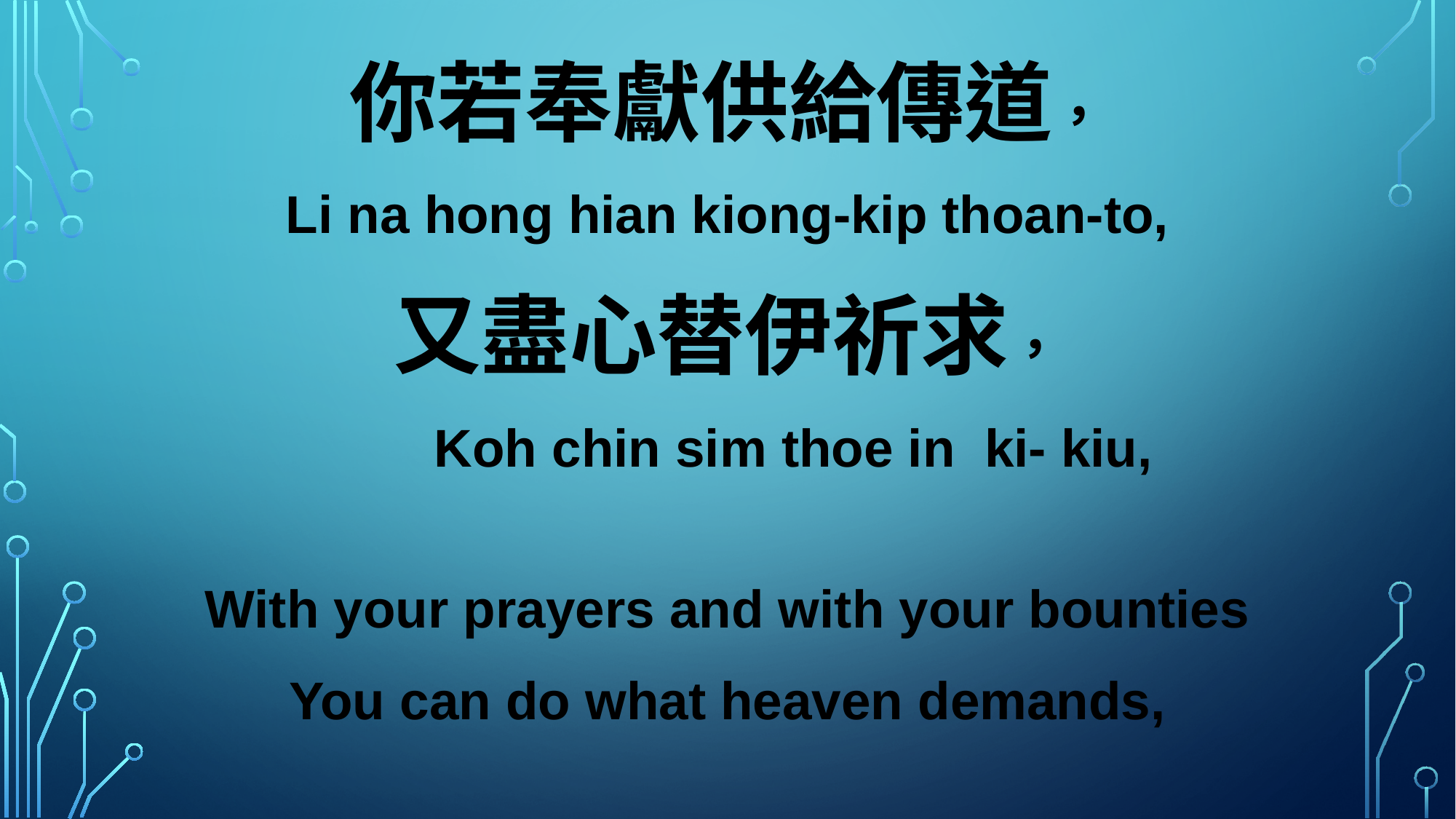

你若奉獻供給傳道，
Li na hong hian kiong-kip thoan-to,
又盡心替伊祈求，
                    Koh chin sim thoe in  ki- kiu,

With your prayers and with your bounties
You can do what heaven demands,